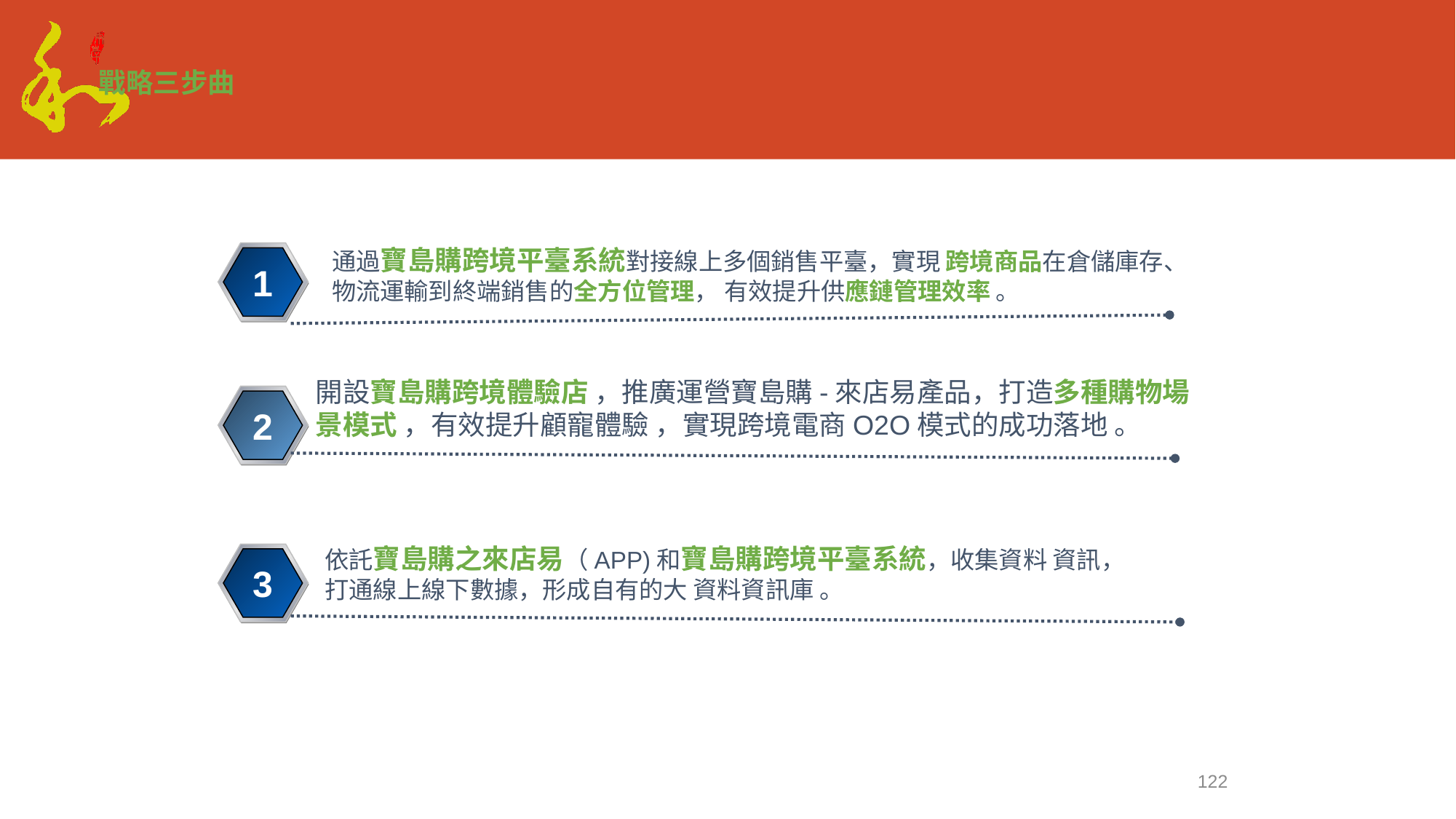

戰略三步曲
通過寶島購跨境平臺系統對接線上多個銷售平臺，實現 跨境商品在倉儲庫存、
物流運輸到終端銷售的全方位管理， 有效提升供應鏈管理效率 。

1

開設寶島購跨境體驗店 ，推廣運營寶島購-來店易產品，打造多種購物場
景模式 ，有效提升顧寵體驗 ，實現跨境電商O2O模式的成功落地 。

2

依託寶島購之來店易（APP)和寶島購跨境平臺系統，收集資料 資訊，
打通線上線下數據，形成自有的大 資料資訊庫 。

3

122